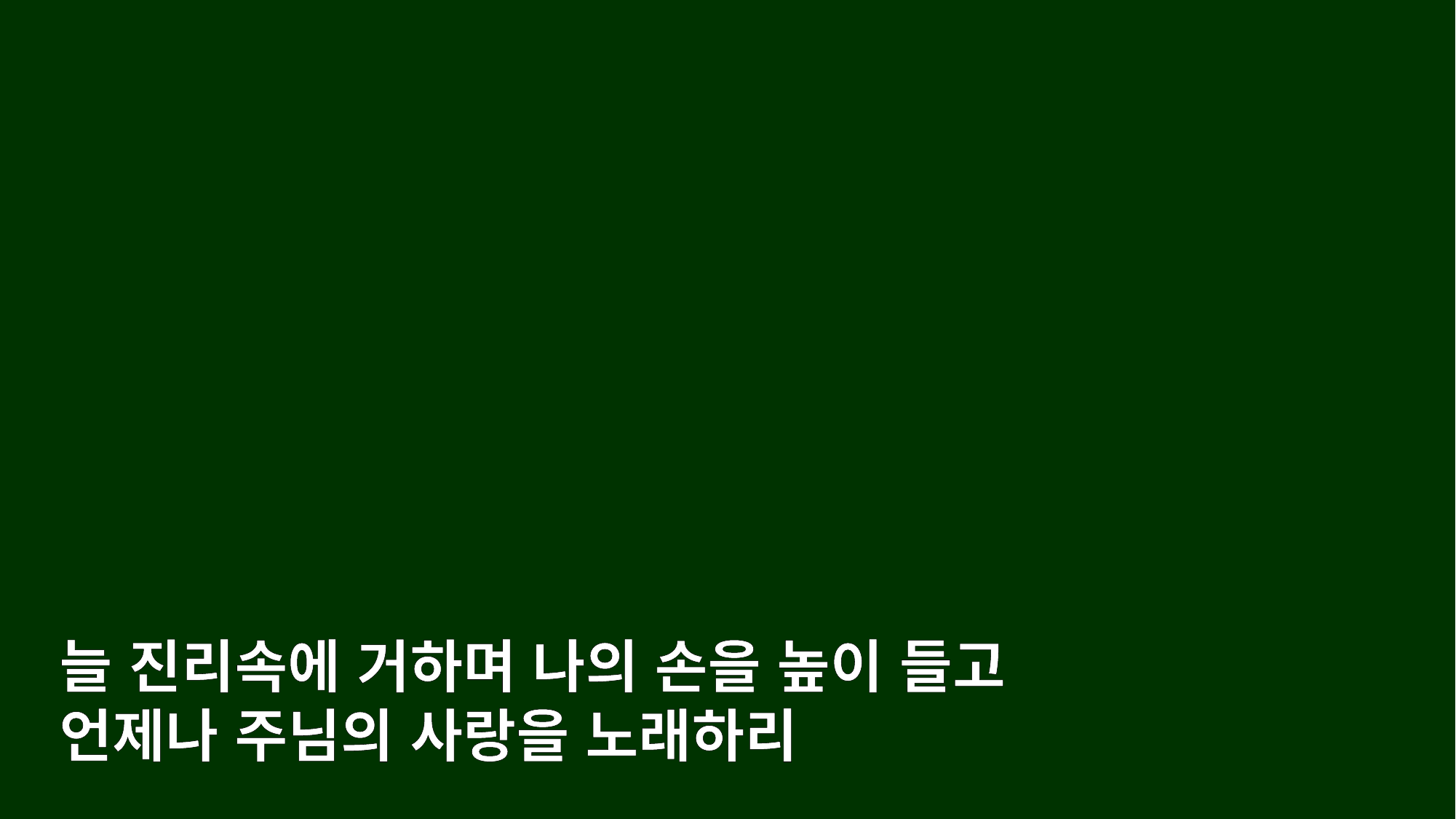

늘 진리속에 거하며 나의 손을 높이 들고
언제나 주님의 사랑을 노래하리